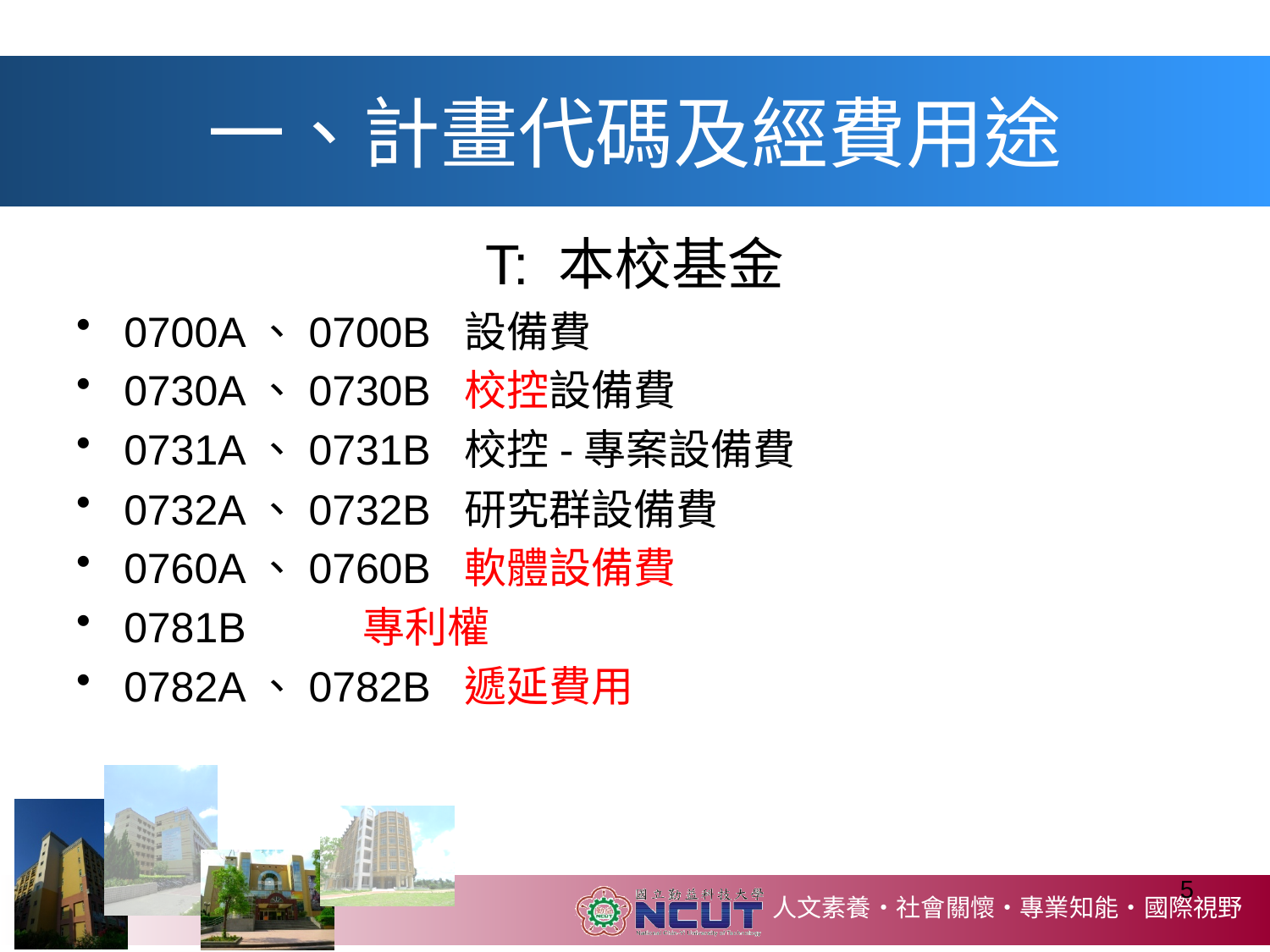

# 一、計畫代碼及經費用途
T: 本校基金
0700A、0700B  設備費
0730A、0730B  校控設備費
0731A、0731B  校控-專案設備費
0732A、0732B  研究群設備費
0760A、0760B  軟體設備費
0781B         專利權
0782A、0782B  遞延費用
5